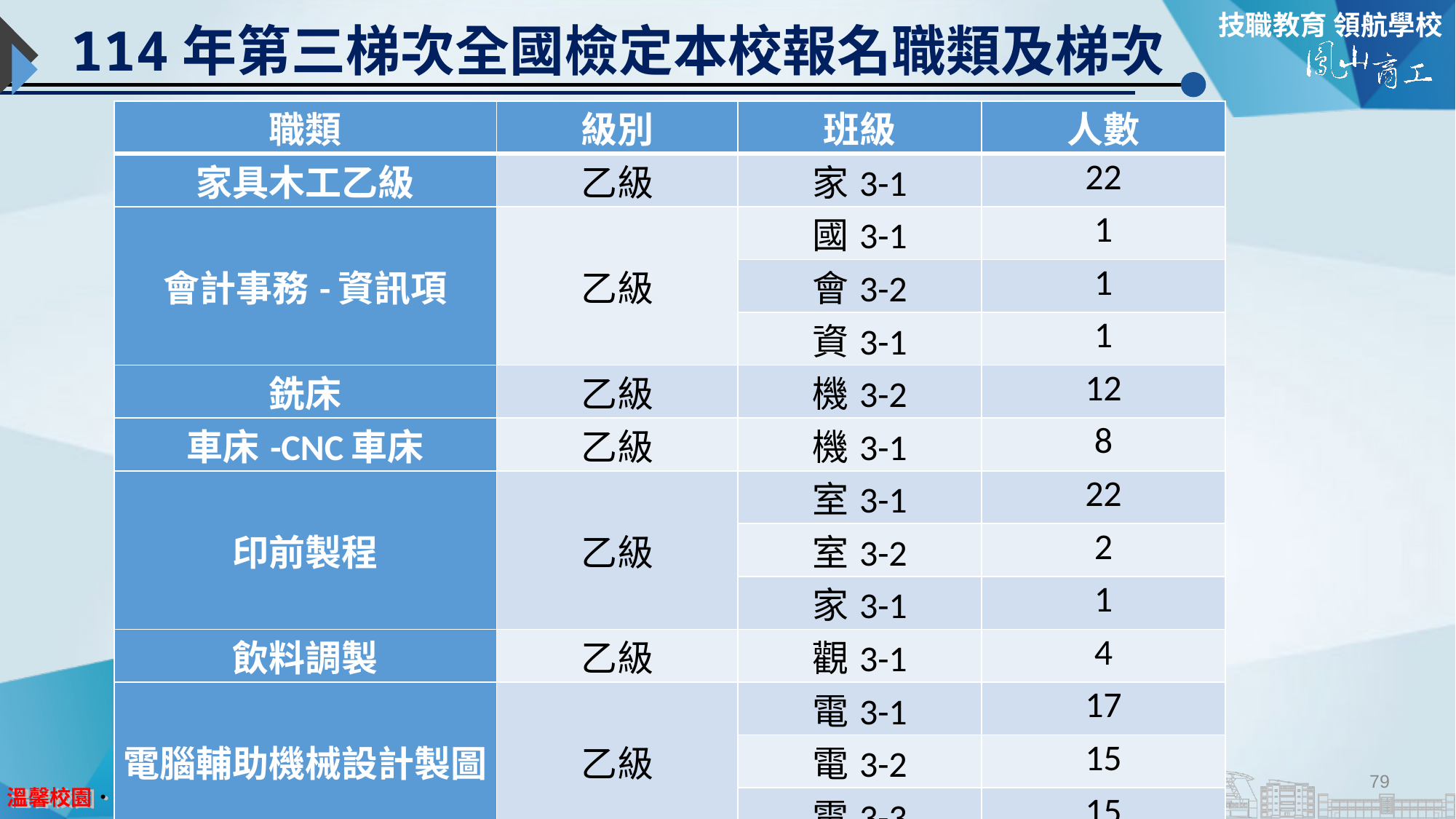

# 114年第三梯次全國檢定本校報名職類及梯次
| 職類 | 級別 | 班級 | 人數 |
| --- | --- | --- | --- |
| 家具木工乙級 | 乙級 | 家3-1 | 22 |
| 會計事務-資訊項 | 乙級 | 國3-1 | 1 |
|  |  | 會3-2 | 1 |
|  |  | 資3-1 | 1 |
| 銑床 | 乙級 | 機3-2 | 12 |
| 車床-CNC車床 | 乙級 | 機3-1 | 8 |
| 印前製程 | 乙級 | 室3-1 | 22 |
|  |  | 室3-2 | 2 |
|  |  | 家3-1 | 1 |
| 飲料調製 | 乙級 | 觀3-1 | 4 |
| 電腦輔助機械設計製圖 | 乙級 | 電3-1 | 17 |
|  |  | 電3-2 | 15 |
|  |  | 電3-3 | 15 |
| 合計 |  |  | 121 |

79